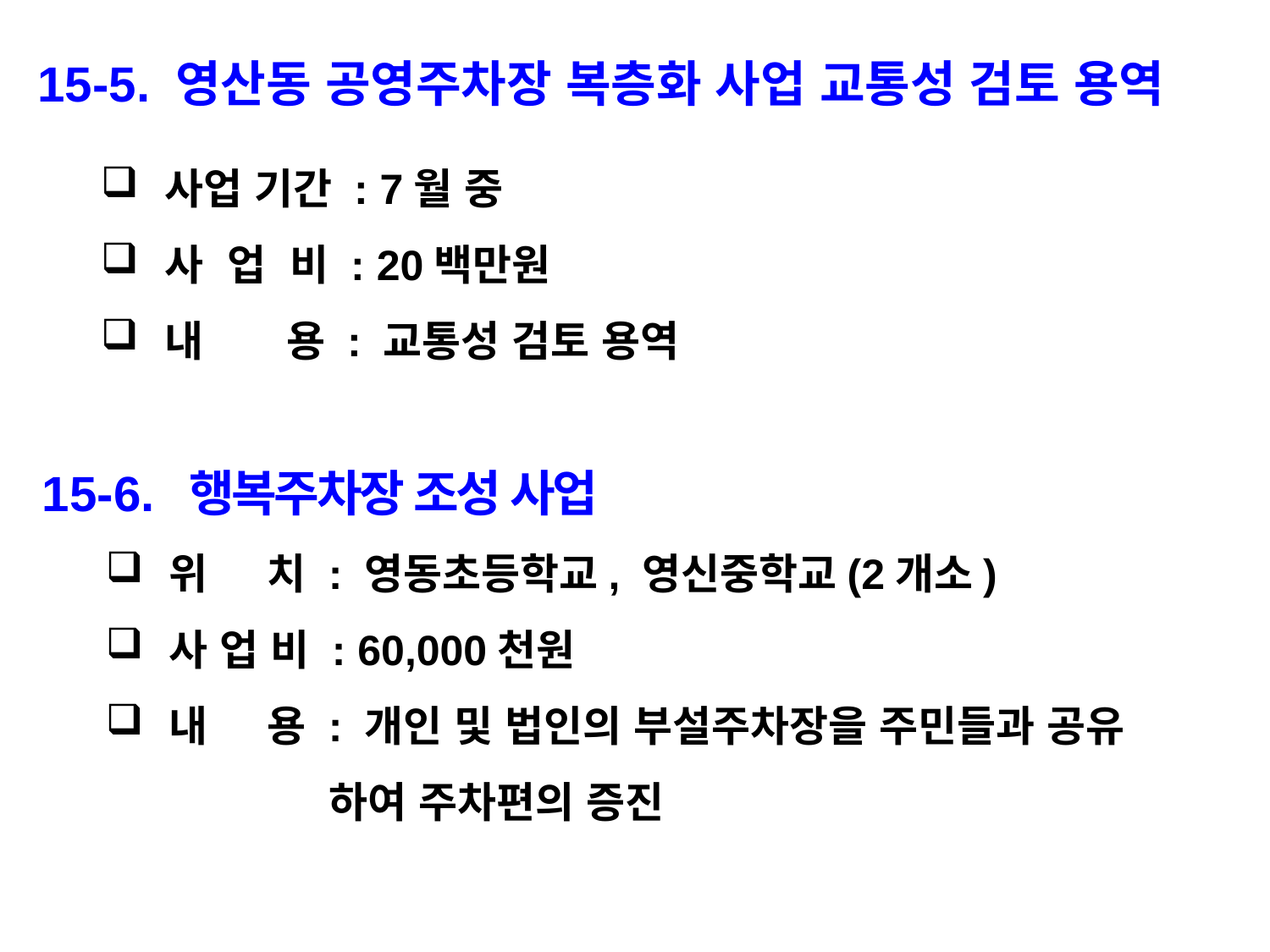

15-5. 영산동 공영주차장 복층화 사업 교통성 검토 용역

사업 기간 : 7월 중
사  업  비 : 20백만원
내       용 : 교통성 검토 용역
15-6.  행복주차장 조성 사업
위     치 : 영동초등학교, 영신중학교(2개소)
사 업 비 : 60,000천원
내     용 : 개인 및 법인의 부설주차장을 주민들과 공유
                  하여 주차편의 증진